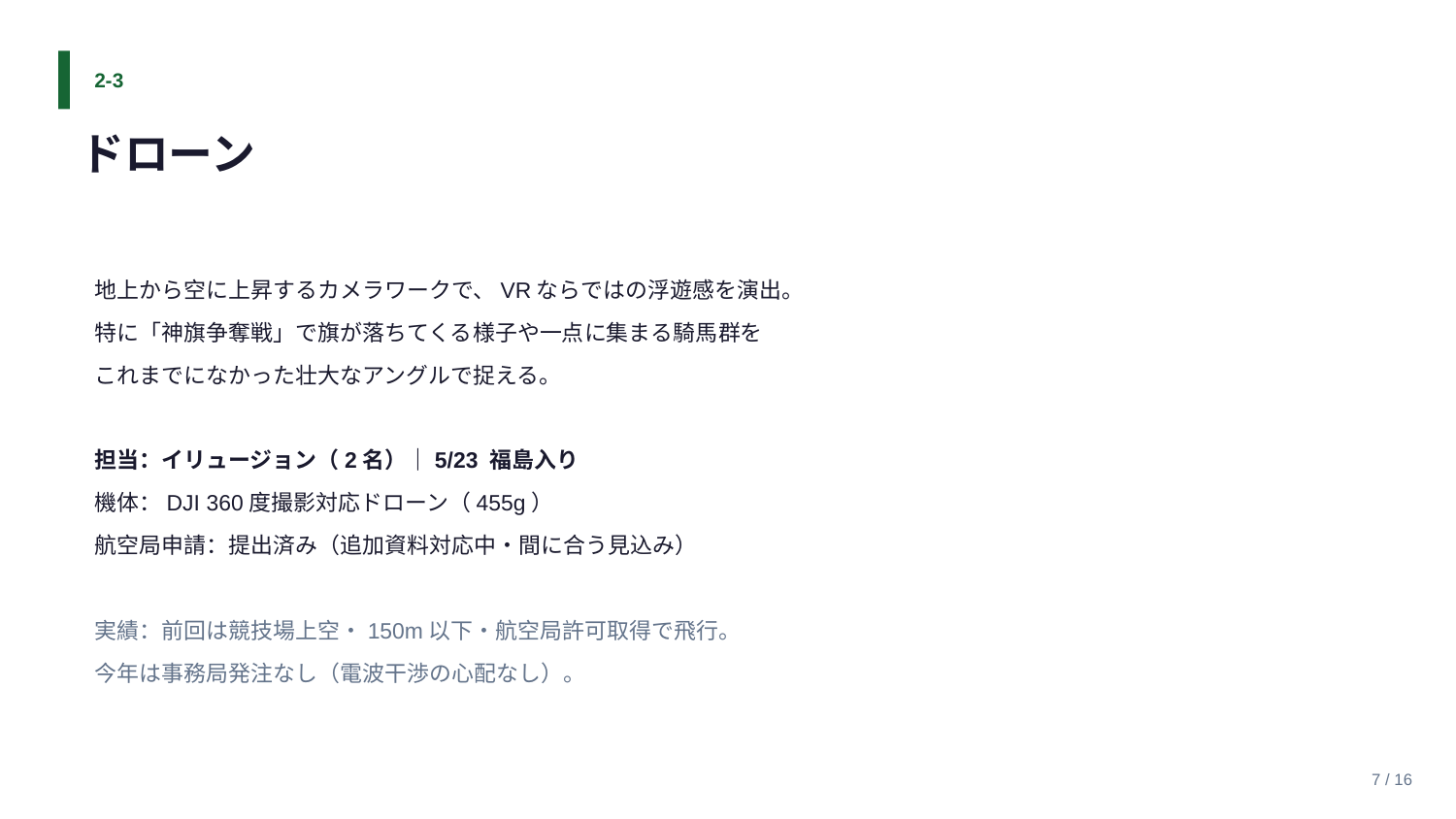

2-3
ドローン
地上から空に上昇するカメラワークで、VRならではの浮遊感を演出。
特に「神旗争奪戦」で旗が落ちてくる様子や一点に集まる騎馬群を
これまでになかった壮大なアングルで捉える。

担当：イリュージョン（2名）｜5/23 福島入り
機体：DJI 360度撮影対応ドローン（455g）
航空局申請：提出済み（追加資料対応中・間に合う見込み）

実績：前回は競技場上空・150m以下・航空局許可取得で飛行。
今年は事務局発注なし（電波干渉の心配なし）。
7 / 16